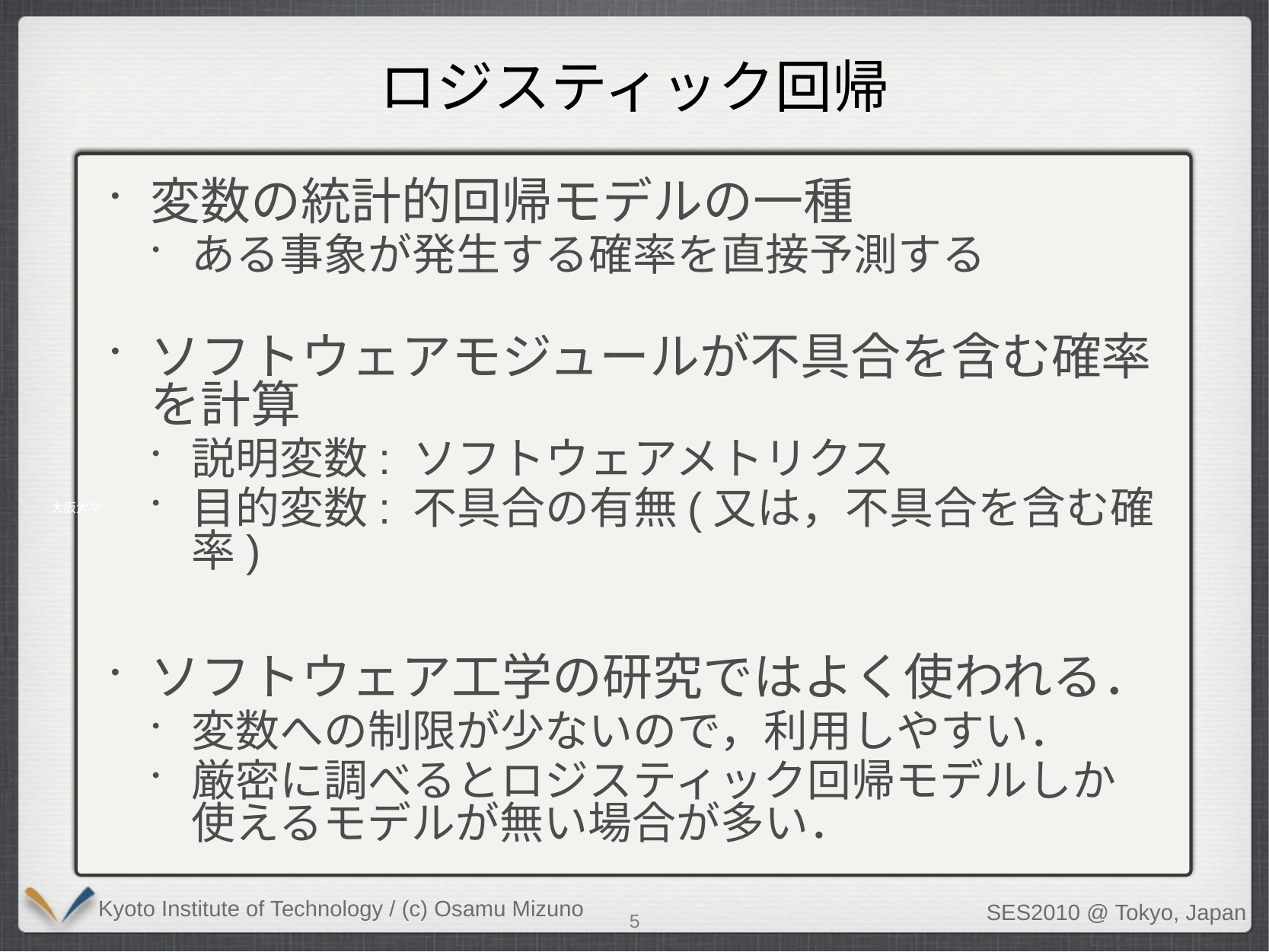

# ロジスティック回帰
変数の統計的回帰モデルの一種
ある事象が発生する確率を直接予測する

ソフトウェアモジュールが不具合を含む確率を計算
説明変数: ソフトウェアメトリクス
目的変数: 不具合の有無(又は，不具合を含む確率)

ソフトウェア工学の研究ではよく使われる．
変数への制限が少ないので，利用しやすい．
厳密に調べるとロジスティック回帰モデルしか使えるモデルが無い場合が多い．
大阪大学
5